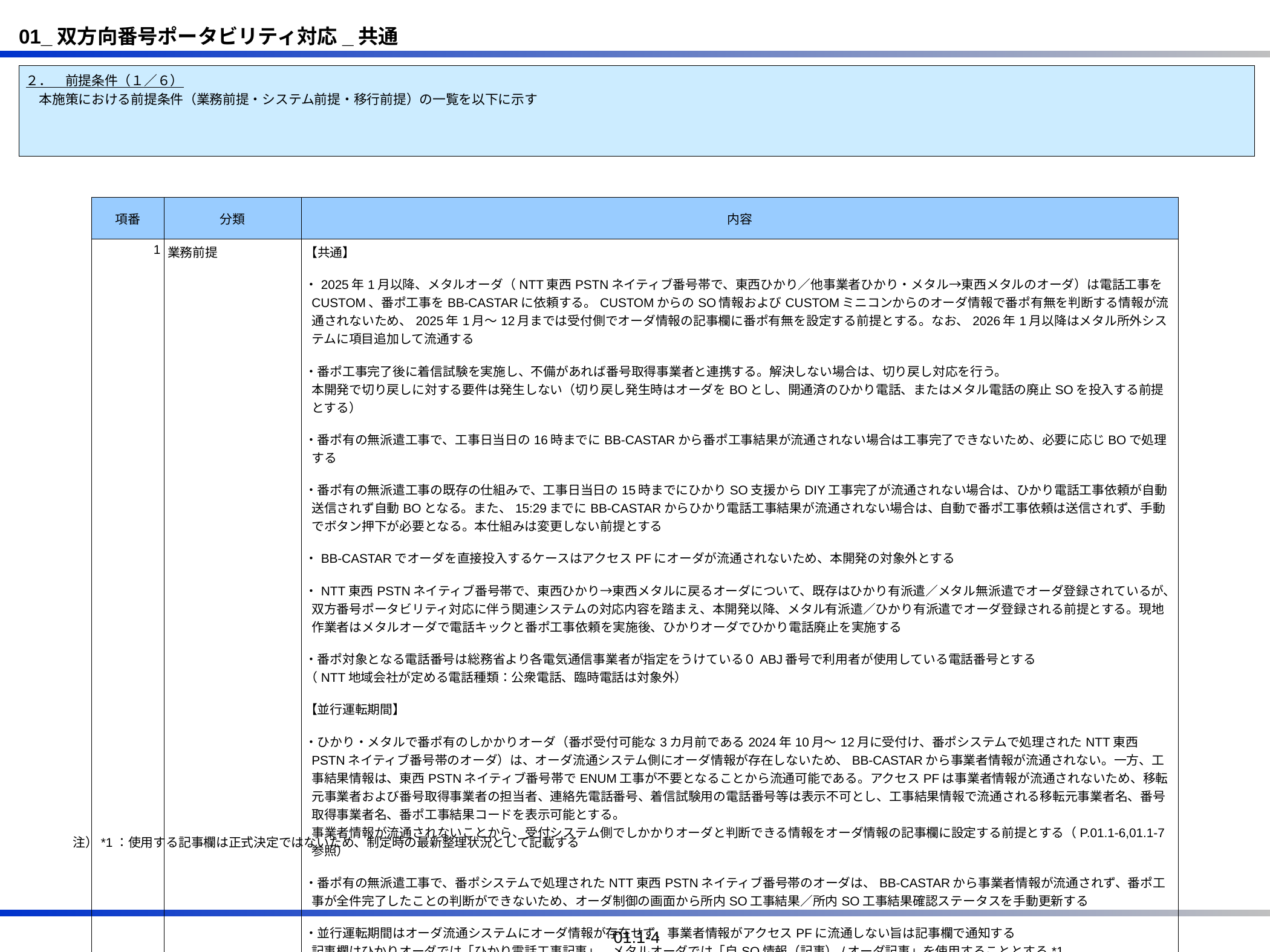

２．　前提条件（１／６）
　本施策における前提条件（業務前提・システム前提・移行前提）の一覧を以下に示す
| 項番 | 分類 | 内容 |
| --- | --- | --- |
| 1 | 業務前提 | 【共通】 ・2025年1月以降、メタルオーダ（NTT東西PSTNネイティブ番号帯で、東西ひかり／他事業者ひかり・メタル→東西メタルのオーダ）は電話工事をCUSTOM、番ポ工事をBB-CASTARに依頼する。CUSTOMからのSO情報およびCUSTOMミニコンからのオーダ情報で番ポ有無を判断する情報が流通されないため、2025年1月～12月までは受付側でオーダ情報の記事欄に番ポ有無を設定する前提とする。なお、2026年1月以降はメタル所外システムに項目追加して流通する ・番ポ工事完了後に着信試験を実施し、不備があれば番号取得事業者と連携する。解決しない場合は、切り戻し対応を行う。 本開発で切り戻しに対する要件は発生しない（切り戻し発生時はオーダをBOとし、開通済のひかり電話、またはメタル電話の廃止SOを投入する前提とする） ・番ポ有の無派遣工事で、工事日当日の16時までにBB-CASTARから番ポ工事結果が流通されない場合は工事完了できないため、必要に応じBOで処理する ・番ポ有の無派遣工事の既存の仕組みで、工事日当日の15時までにひかりSO支援からDIY工事完了が流通されない場合は、ひかり電話工事依頼が自動送信されず自動BOとなる。また、15:29までにBB-CASTARからひかり電話工事結果が流通されない場合は、自動で番ポ工事依頼は送信されず、手動でボタン押下が必要となる。本仕組みは変更しない前提とする ・BB-CASTARでオーダを直接投入するケースはアクセスPFにオーダが流通されないため、本開発の対象外とする ・NTT東西PSTNネイティブ番号帯で、東西ひかり→東西メタルに戻るオーダについて、既存はひかり有派遣／メタル無派遣でオーダ登録されているが、双方番号ポータビリティ対応に伴う関連システムの対応内容を踏まえ、本開発以降、メタル有派遣／ひかり有派遣でオーダ登録される前提とする。現地作業者はメタルオーダで電話キックと番ポ工事依頼を実施後、ひかりオーダでひかり電話廃止を実施する ・番ポ対象となる電話番号は総務省より各電気通信事業者が指定をうけている０ABJ番号で利用者が使用している電話番号とする （NTT地域会社が定める電話種類：公衆電話、臨時電話は対象外） 【並行運転期間】 ・ひかり・メタルで番ポ有のしかかりオーダ（番ポ受付可能な3カ月前である2024年10月～12月に受付け、番ポシステムで処理されたNTT東西PSTNネイティブ番号帯のオーダ）は、オーダ流通システム側にオーダ情報が存在しないため、BB-CASTARから事業者情報が流通されない。一方、工事結果情報は、東西PSTNネイティブ番号帯でENUM工事が不要となることから流通可能である。アクセスPFは事業者情報が流通されないため、移転元事業者および番号取得事業者の担当者、連絡先電話番号、着信試験用の電話番号等は表示不可とし、工事結果情報で流通される移転元事業者名、番号取得事業者名、番ポ工事結果コードを表示可能とする。 事業者情報が流通されないことから、受付システム側でしかかりオーダと判断できる情報をオーダ情報の記事欄に設定する前提とする（P.01.1-6,01.1-7参照） ・番ポ有の無派遣工事で、番ポシステムで処理されたNTT東西PSTNネイティブ番号帯のオーダは、BB-CASTARから事業者情報が流通されず、番ポ工事が全件完了したことの判断ができないため、オーダ制御の画面から所内SO工事結果／所内SO工事結果確認ステータスを手動更新する ・並行運転期間はオーダ流通システムにオーダ情報が存在せず、事業者情報がアクセスPFに流通しない旨は記事欄で通知する 記事欄はひかりオーダでは「ひかり電話工事記事」、メタルオーダでは「自SO情報（記事）/オーダ記事」を使用することとする\*1 |
注）*1：使用する記事欄は正式決定ではないため、制定時の最新整理状況として記載する
01.1-4